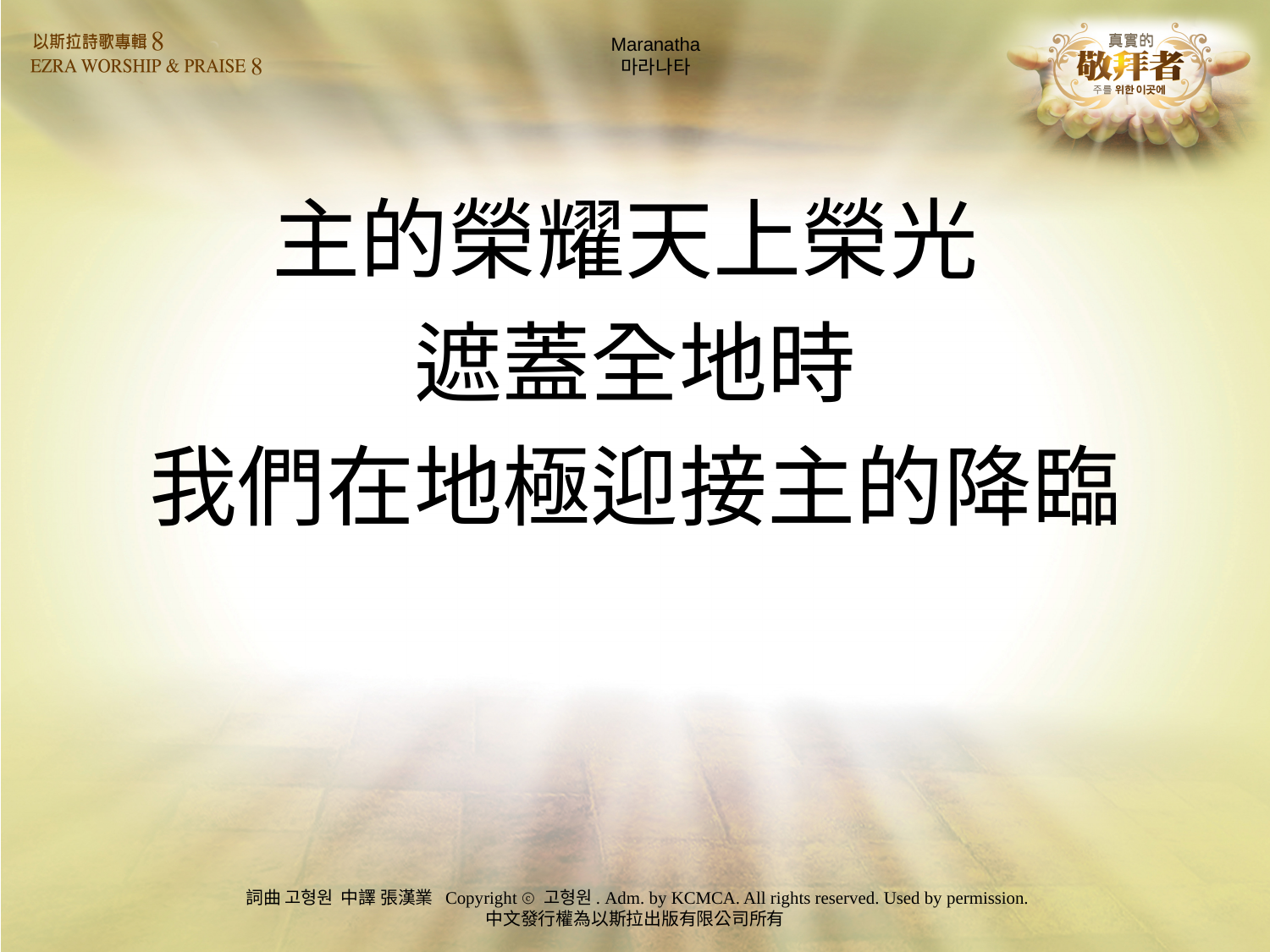

# Maranatha 마라나타
主的榮耀天上榮光
遮蓋全地時
我們在地極迎接主的降臨
詞曲 고형원  中譯 張漢業  Copyright ⓒ 고형원. Adm. by KCMCA. All rights reserved. Used by permission.
中文發行權為以斯拉出版有限公司所有